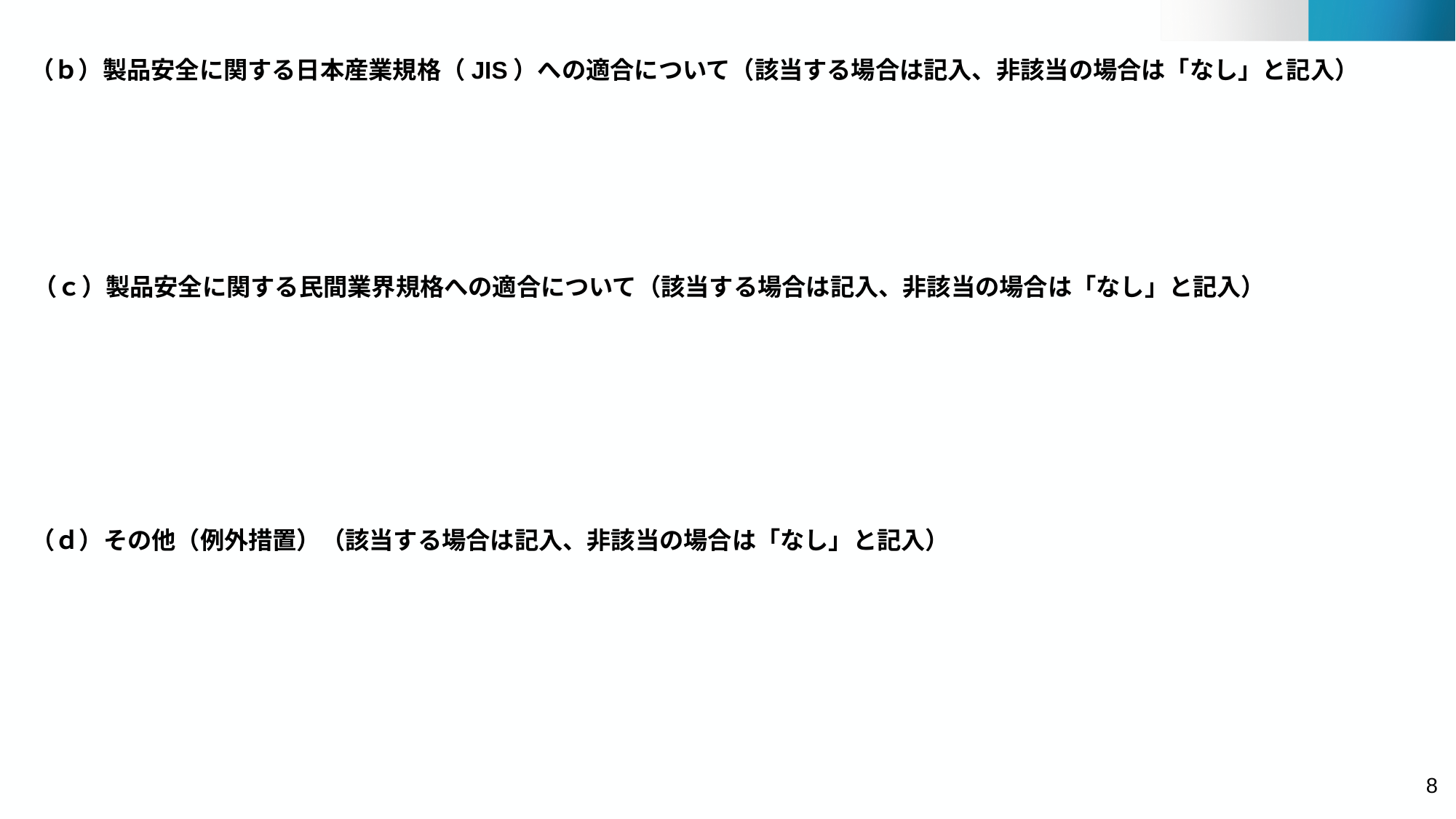

（ｂ）製品安全に関する日本産業規格（JIS）への適合について（該当する場合は記入、非該当の場合は「なし」と記入）

（ｃ）製品安全に関する民間業界規格への適合について（該当する場合は記入、非該当の場合は「なし」と記入）

（ｄ）その他（例外措置）（該当する場合は記入、非該当の場合は「なし」と記入）

8